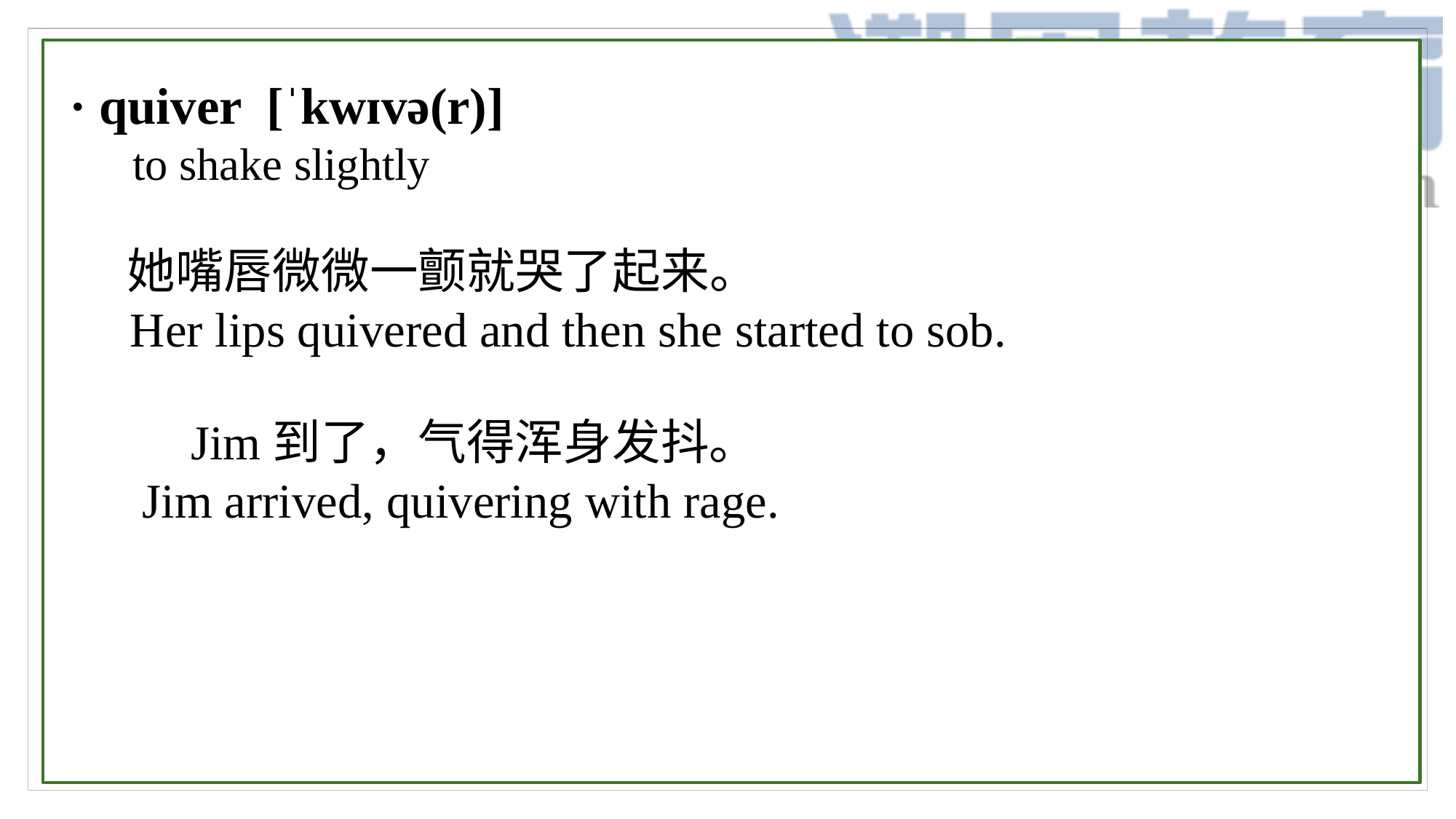

· quiver  [ˈkwɪvə(r)]
      to shake slightly

     她嘴唇微微一颤就哭了起来。
     Her lips quivered and then she started to sob.

	 Jim到了，气得浑身发抖。
      Jim arrived, quivering with rage.